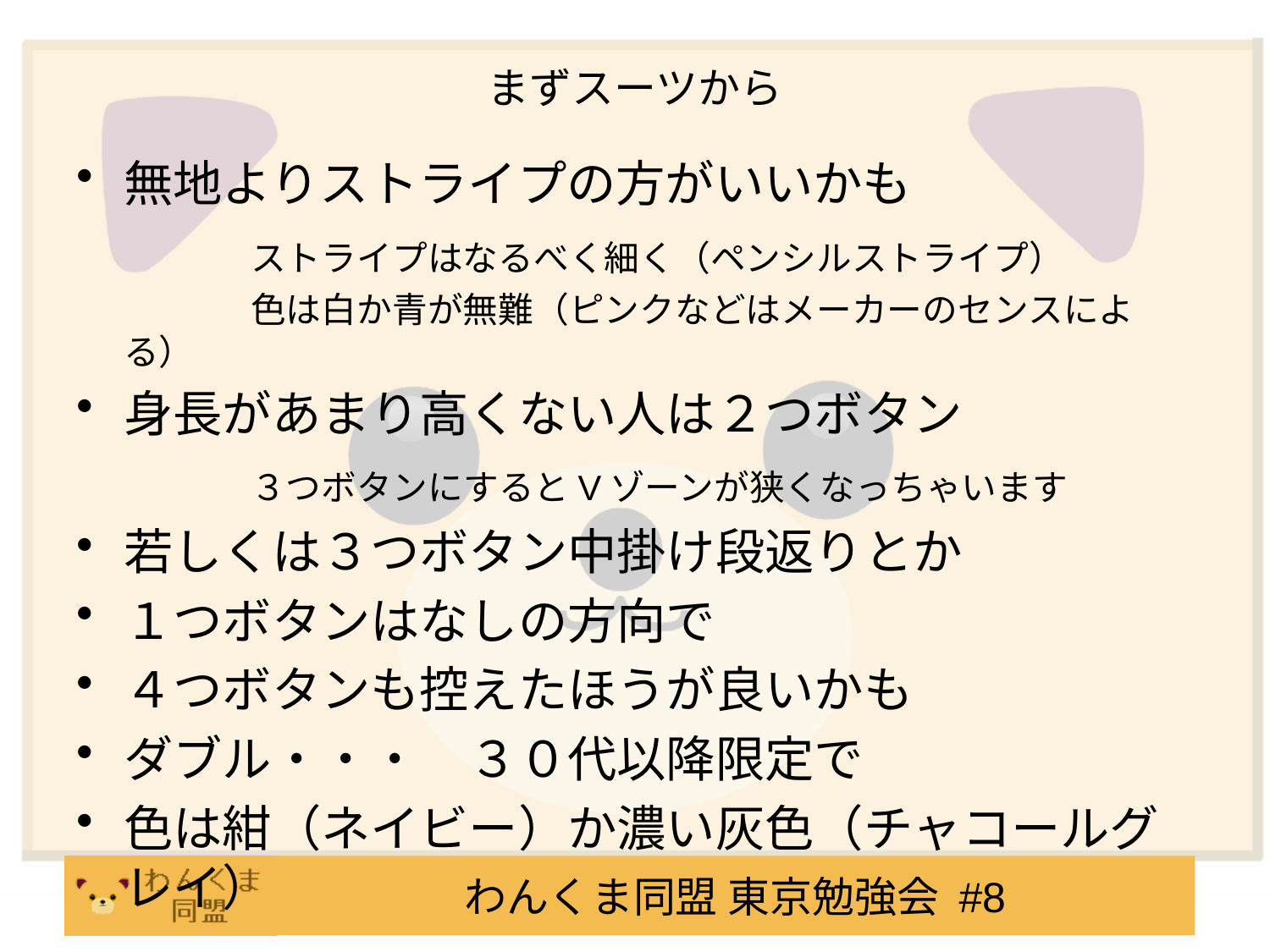

# まずスーツから
無地よりストライプの方がいいかも
		ストライプはなるべく細く（ペンシルストライプ）
		色は白か青が無難（ピンクなどはメーカーのセンスによる）
身長があまり高くない人は２つボタン
		３つボタンにするとVゾーンが狭くなっちゃいます
若しくは３つボタン中掛け段返りとか
１つボタンはなしの方向で
４つボタンも控えたほうが良いかも
ダブル・・・　３０代以降限定で
色は紺（ネイビー）か濃い灰色（チャコールグレイ）